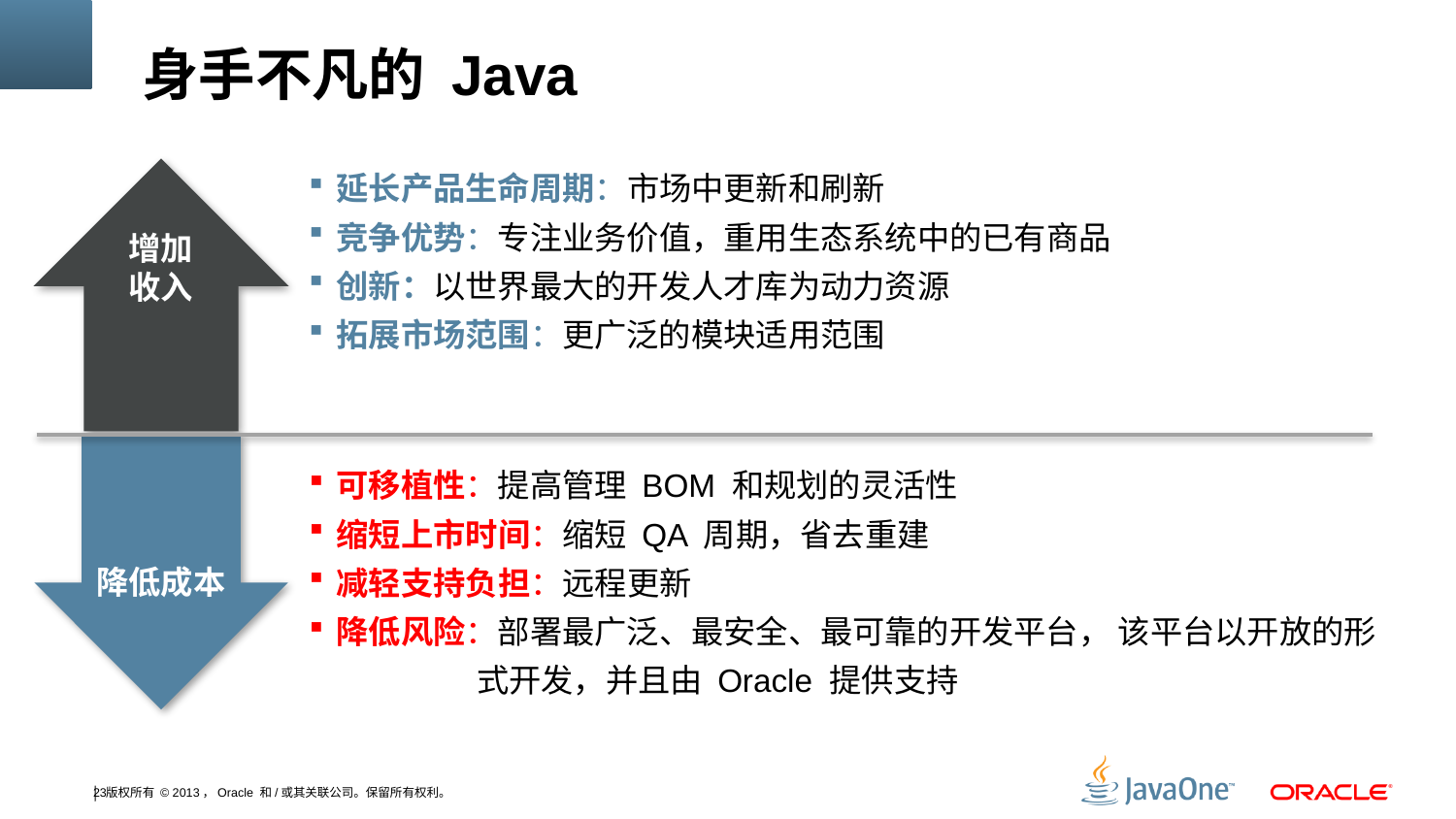

身手不凡的 Java

延长产品生命周期：市场中更新和刷新
竞争优势：专注业务价值，重用生态系统中的已有商品
创新：以世界最大的开发人才库为动力资源
拓展市场范围：更广泛的模块适用范围
增加
收入

可移植性：提高管理 BOM 和规划的灵活性
缩短上市时间：缩短 QA 周期，省去重建
减轻支持负担：远程更新
降低风险：部署最广泛、最安全、最可靠的开发平台， 该平台以开放的形
                      式开发，并且由 Oracle 提供支持
降低成本